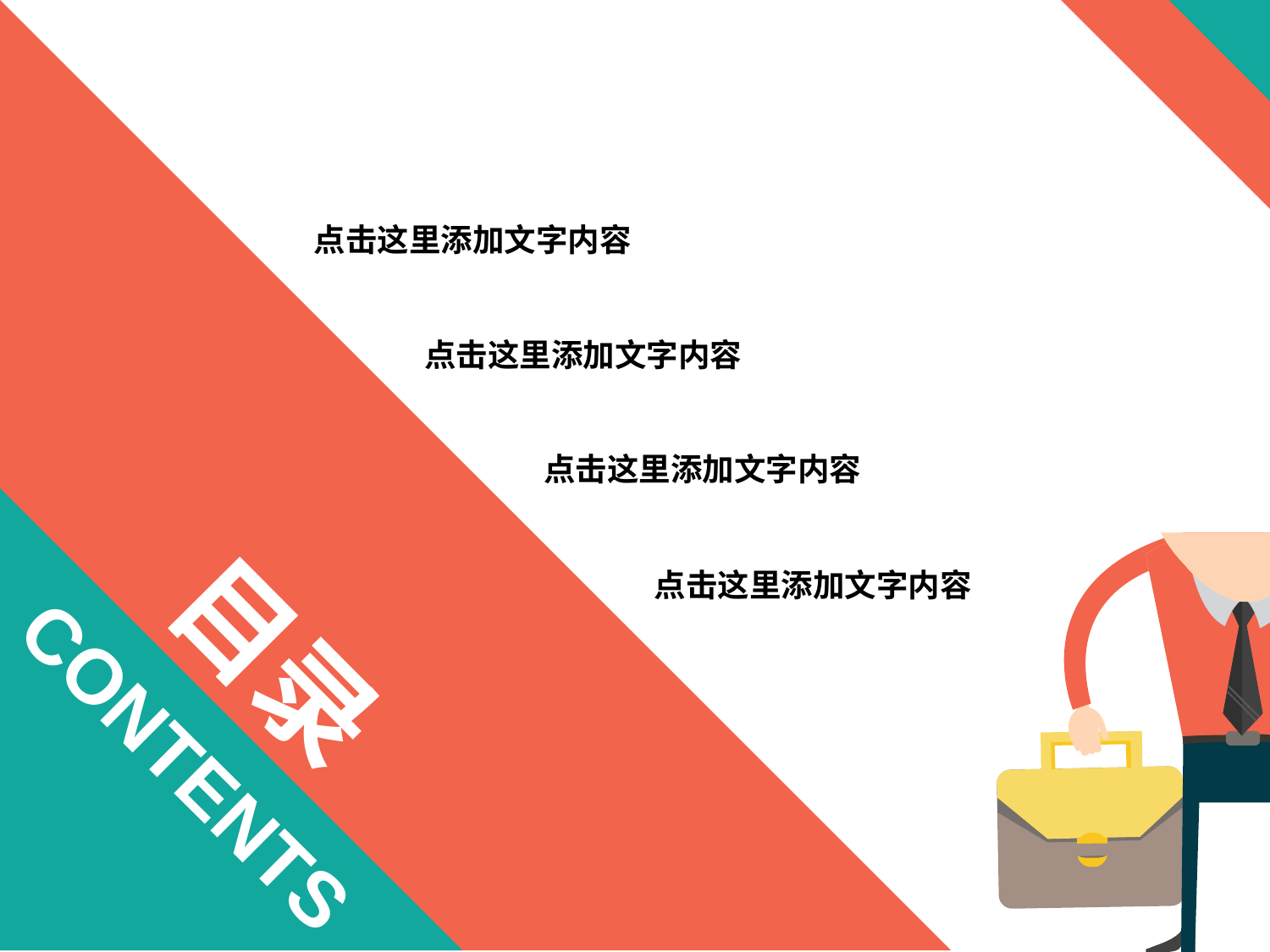

点击这里添加文字内容
点击这里添加文字内容
点击这里添加文字内容
点击这里添加文字内容

目录
CONTENTS